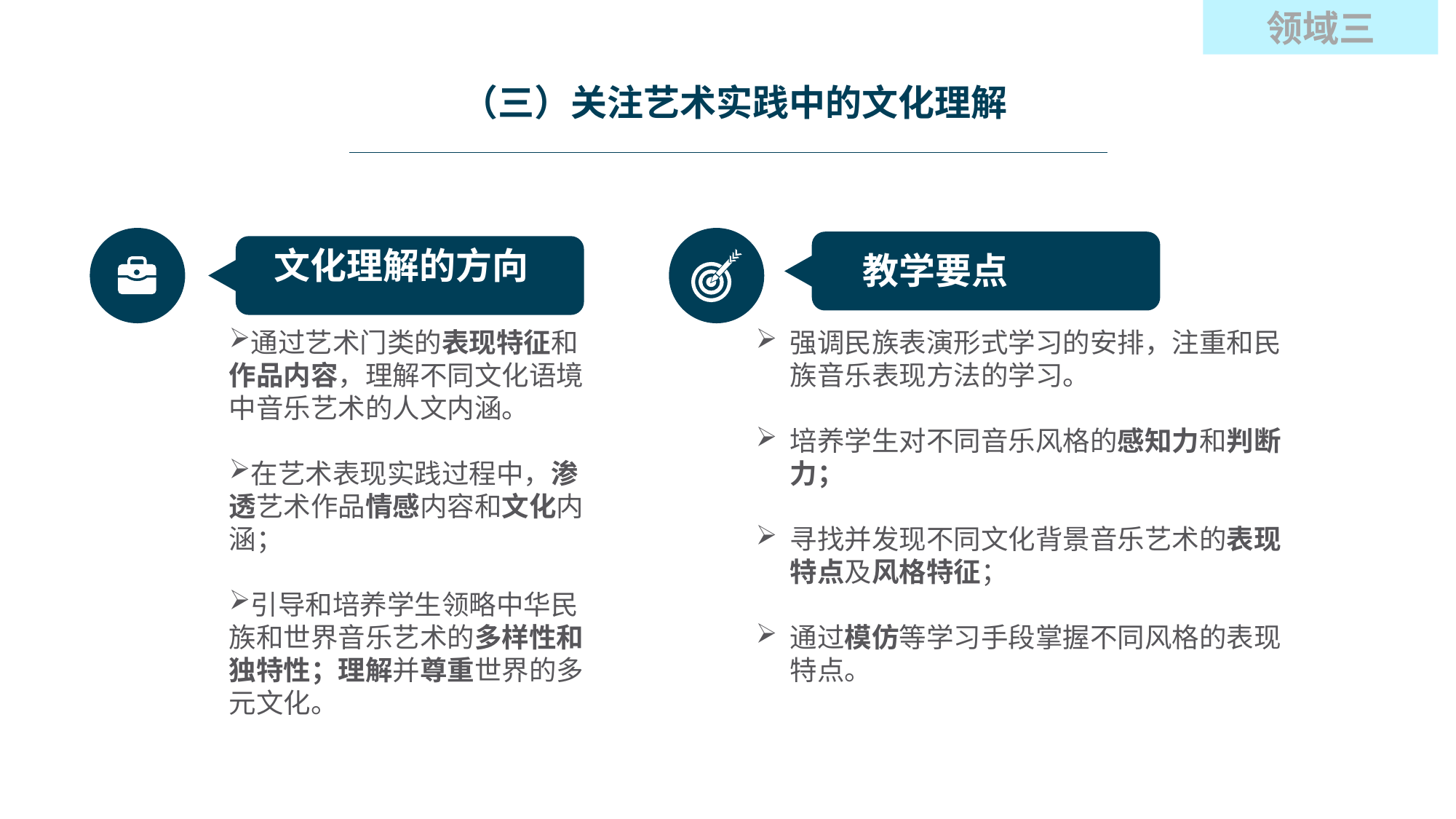

领域三
（三）关注艺术实践中的文化理解

   文化理解的方向

通过艺术门类的表现特征和作品内容，理解不同文化语境中音乐艺术的人文内涵。

在艺术表现实践过程中，渗透艺术作品情感内容和文化内涵；

引导和培养学生领略中华民族和世界音乐艺术的多样性和独特性；理解并尊重世界的多元文化。

          教学要点

强调民族表演形式学习的安排，注重和民族音乐表现方法的学习。

培养学生对不同音乐风格的感知力和判断力；

寻找并发现不同文化背景音乐艺术的表现特点及风格特征；

通过模仿等学习手段掌握不同风格的表现特点。